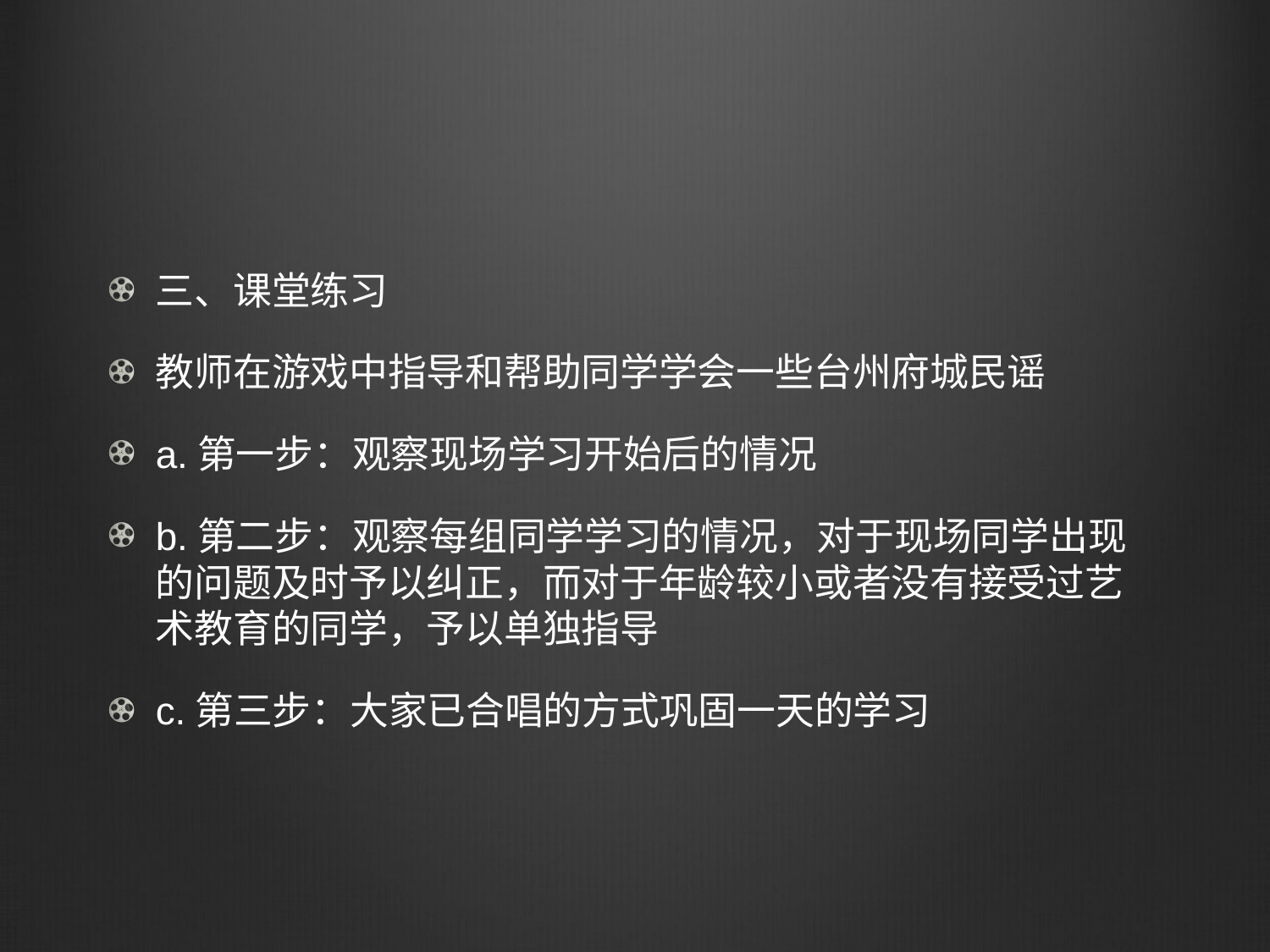

#
三、课堂练习
教师在游戏中指导和帮助同学学会一些台州府城民谣
a.第一步：观察现场学习开始后的情况
b.第二步：观察每组同学学习的情况，对于现场同学出现的问题及时予以纠正，而对于年龄较小或者没有接受过艺术教育的同学，予以单独指导
c.第三步：大家已合唱的方式巩固一天的学习